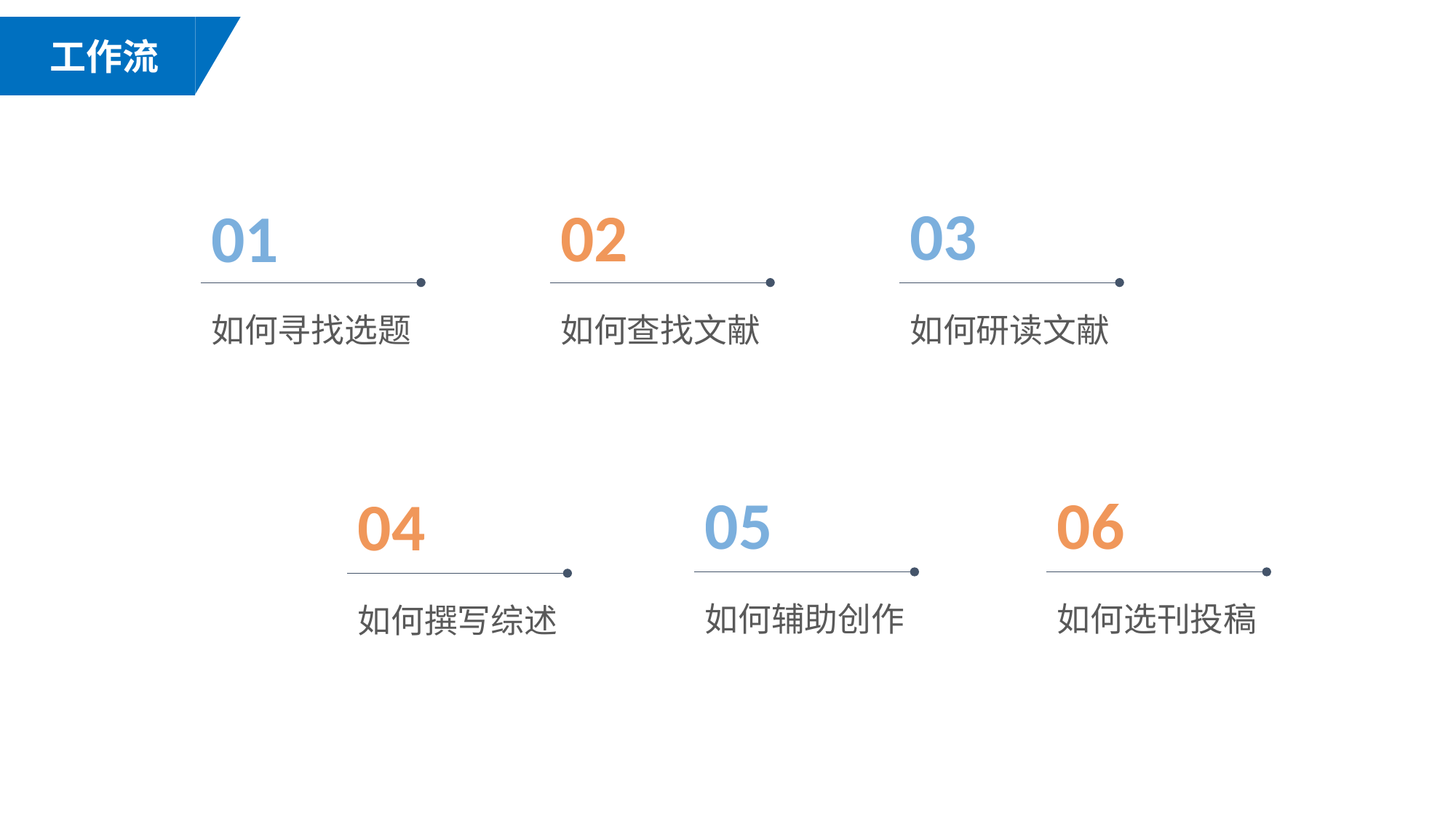

工作流
03
02
01
如何寻找选题
如何查找文献
如何研读文献
05
06
04
如何辅助创作
如何选刊投稿
如何撰写综述